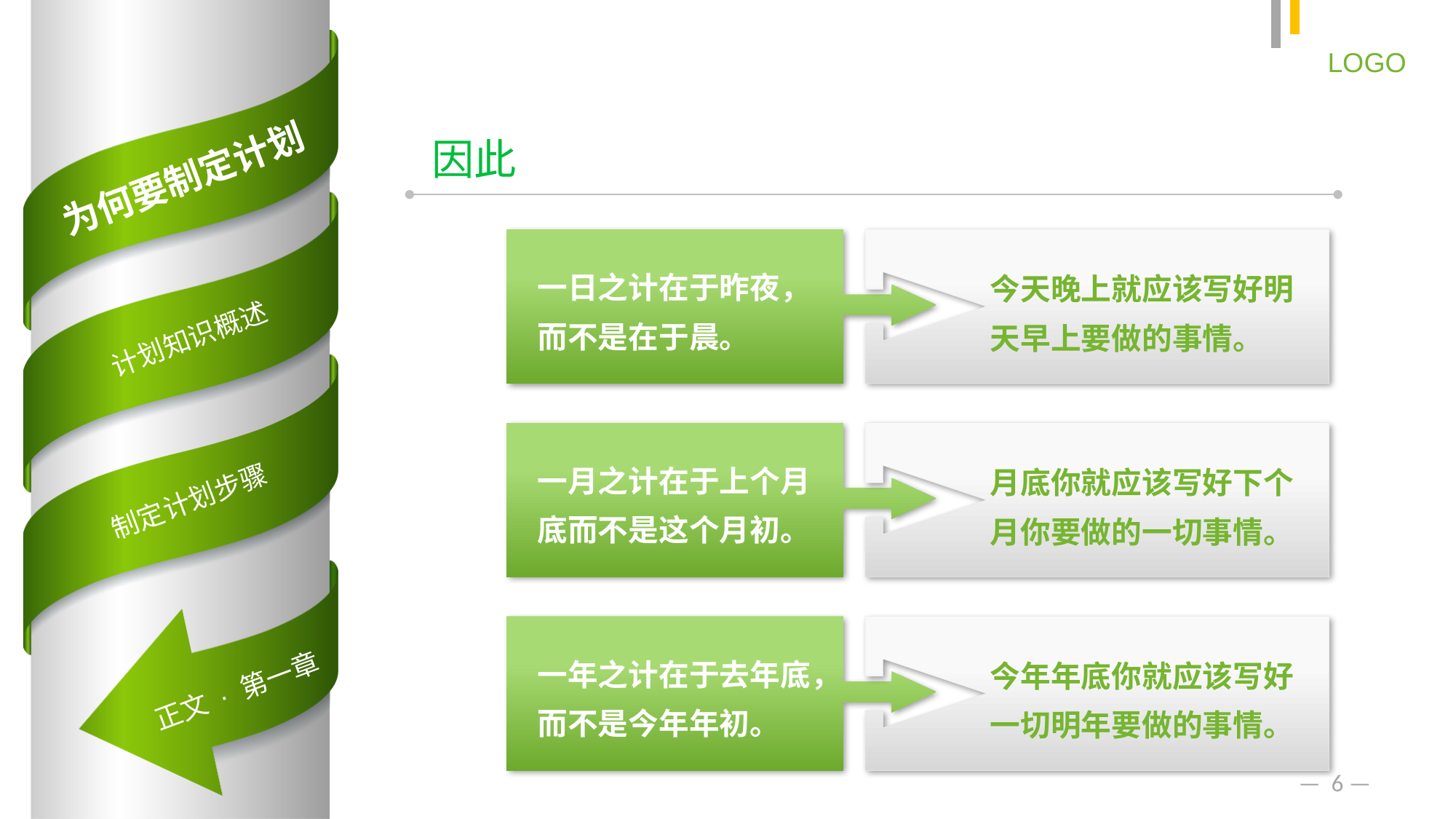

因此

一日之计在于昨夜，而不是在于晨。
今天晚上就应该写好明天早上要做的事情。

一月之计在于上个月底而不是这个月初。
月底你就应该写好下个月你要做的一切事情。

一年之计在于去年底，而不是今年年初。
今年年底你就应该写好一切明年要做的事情。